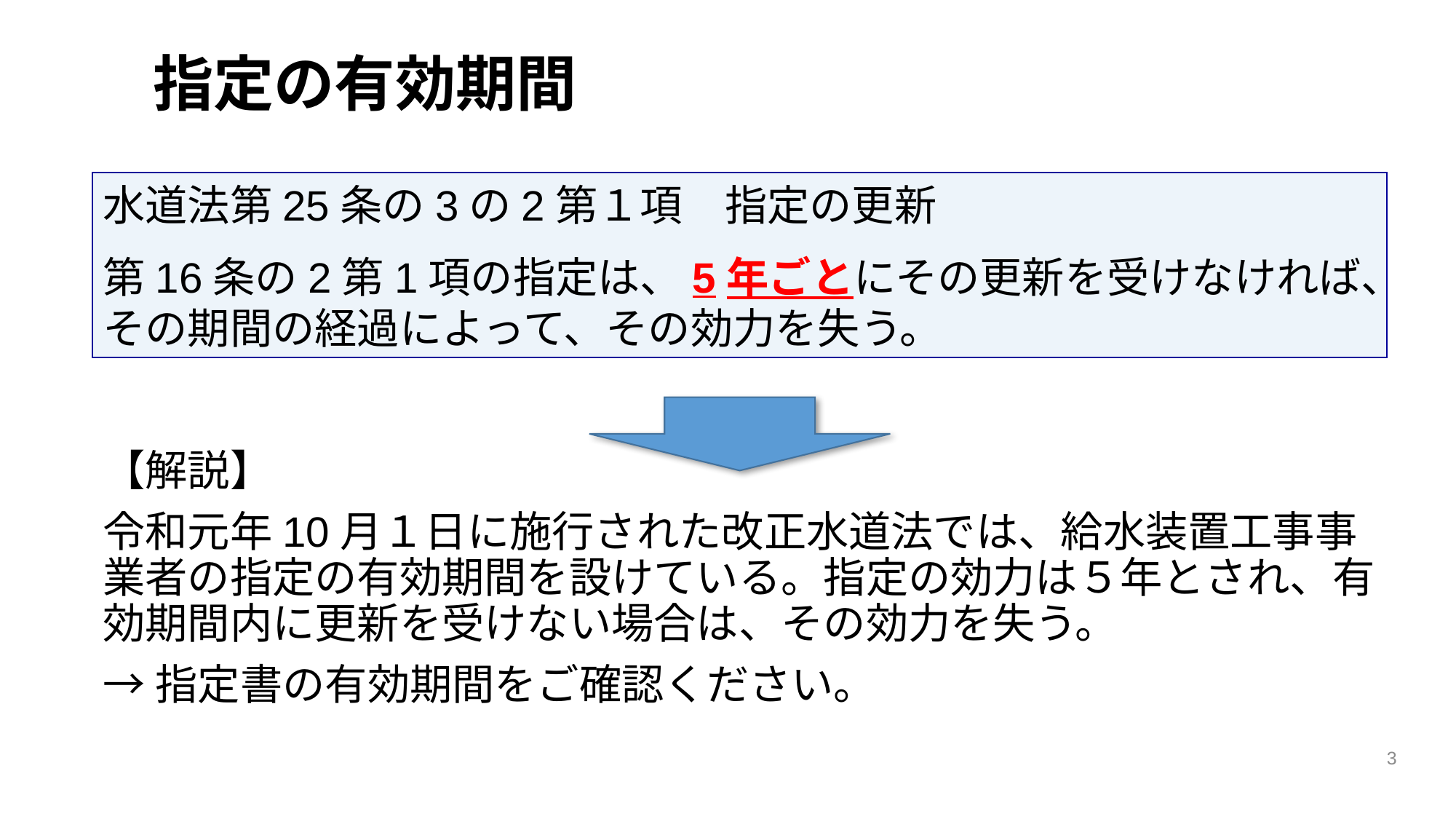

指定の有効期間

水道法第25条の3の2第１項　指定の更新
第16条の2第1項の指定は、5年ごとにその更新を受けなければ、その期間の経過によって、その効力を失う。

【解説】
令和元年10月１日に施行された改正水道法では、給水装置工事事業者の指定の有効期間を設けている。指定の効力は５年とされ、有効期間内に更新を受けない場合は、その効力を失う。
→指定書の有効期間をご確認ください。
3